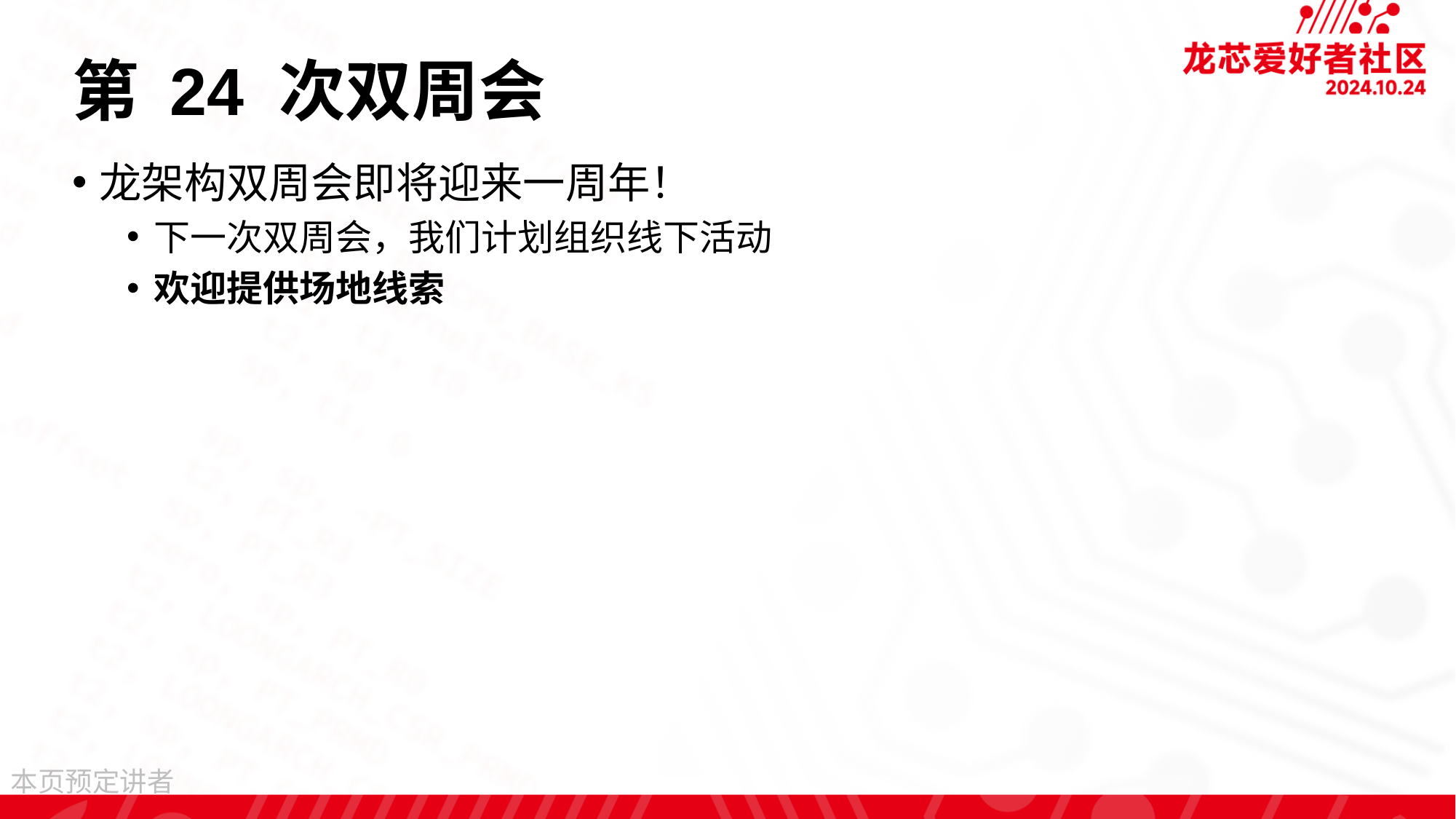

# 第 24 次双周会
龙架构双周会即将迎来一周年！
下一次双周会，我们计划组织线下活动
欢迎提供场地线索